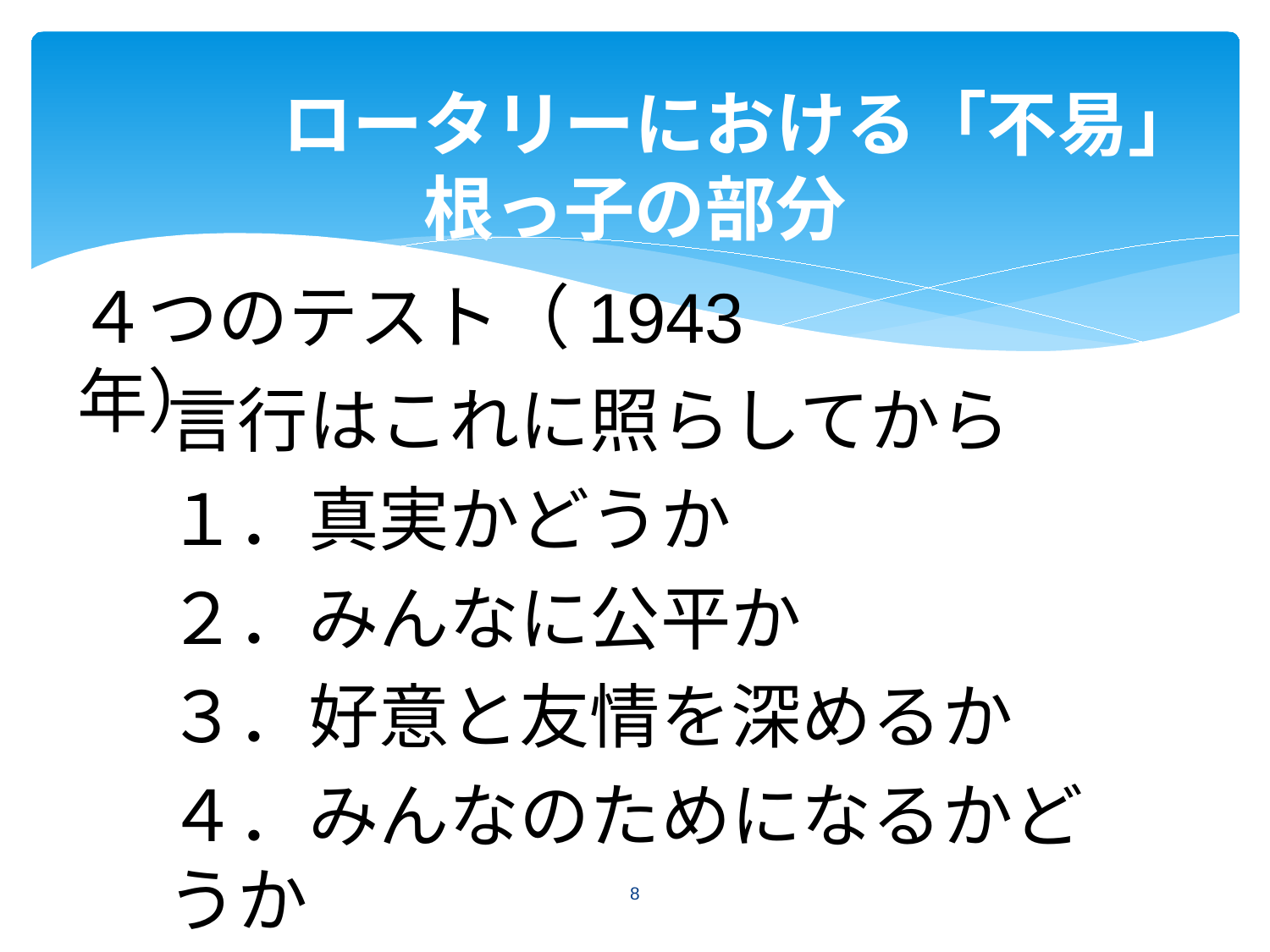

ロータリーにおける「不易」
根っ子の部分
４つのテスト（1943年）
言行はこれに照らしてから
１．真実かどうか
２．みんなに公平か
３．好意と友情を深めるか
４．みんなのためになるかどうか
8